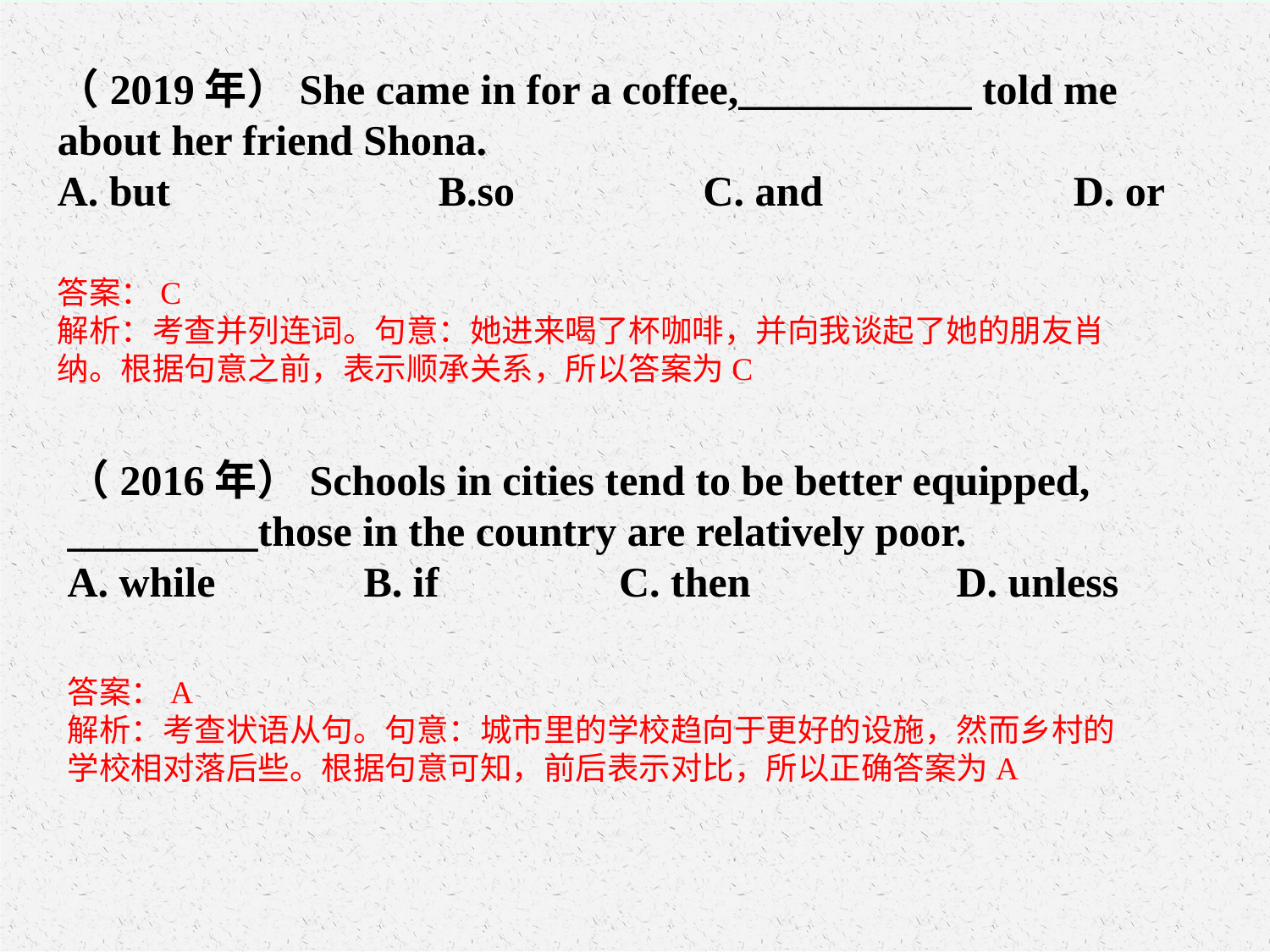

（2019年）She came in for a coffee,___________ told me about her friend Shona.  A. but   		B.so   	             C. and    		D. or
答案：C解析：考查并列连词。句意：她进来喝了杯咖啡，并向我谈起了她的朋友肖纳。根据句意之前，表示顺承关系，所以答案为C
（2016年）Schools in cities tend to be better equipped, _________those in the country are relatively poor. A. while     	    B. if                 C. then		D. unless
答案：A解析：考查状语从句。句意：城市里的学校趋向于更好的设施，然而乡村的学校相对落后些。根据句意可知，前后表示对比，所以正确答案为A